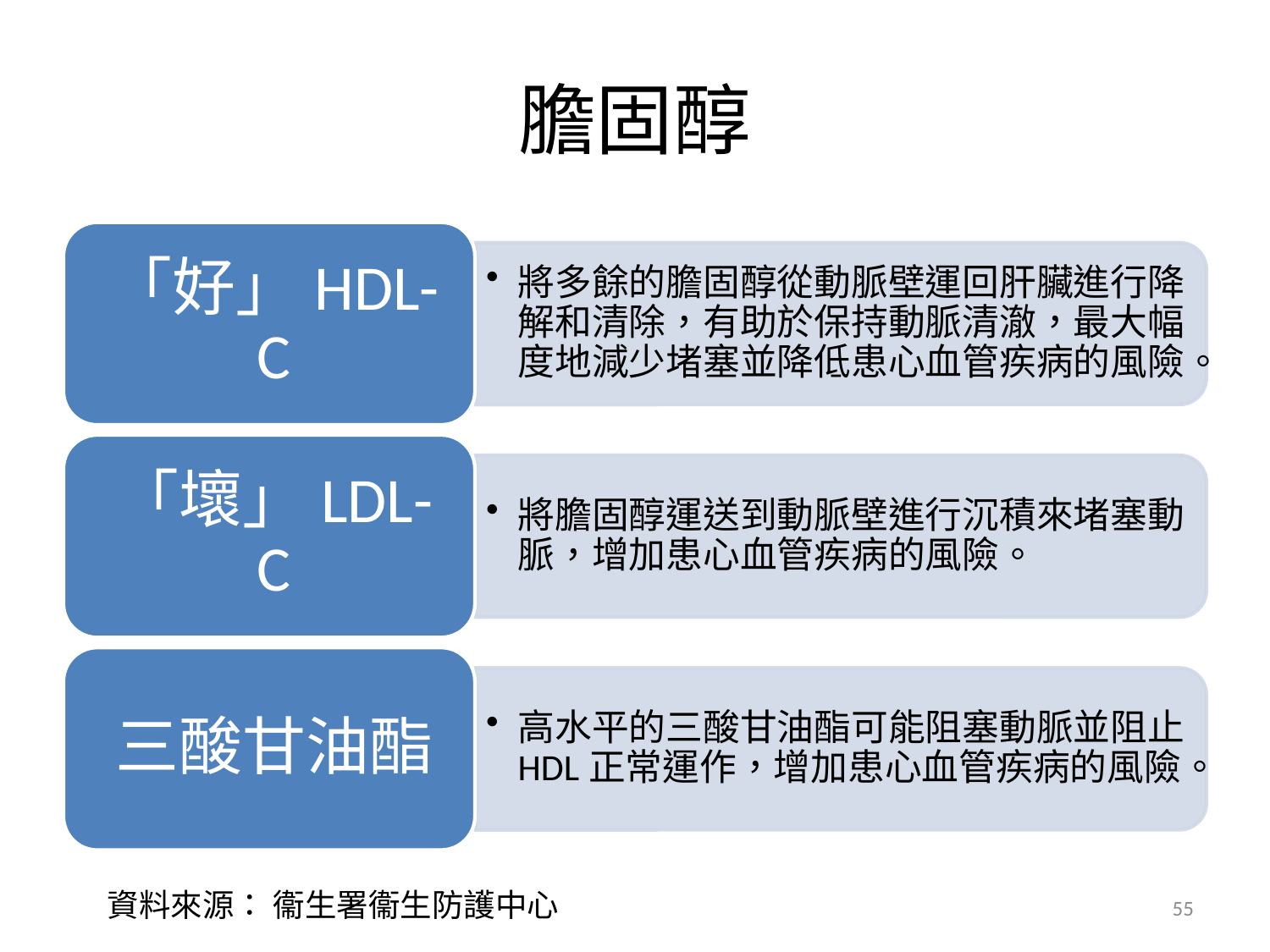

# 膽固醇
將多餘的膽固醇從動脈壁運回肝臟進行降解和清除，有助於保持動脈清澈，最大幅度地減少堵塞並降低患心血管疾病的風險。
「好」HDL-C
將膽固醇運送到動脈壁進行沉積來堵塞動脈，增加患心血管疾病的風險。
「壞」LDL-C
高水平的三酸甘油酯可能阻塞動脈並阻止HDL正常運作，增加患心血管疾病的風險。
三酸甘油酯
資料來源： 衞生署衞生防護中心
55